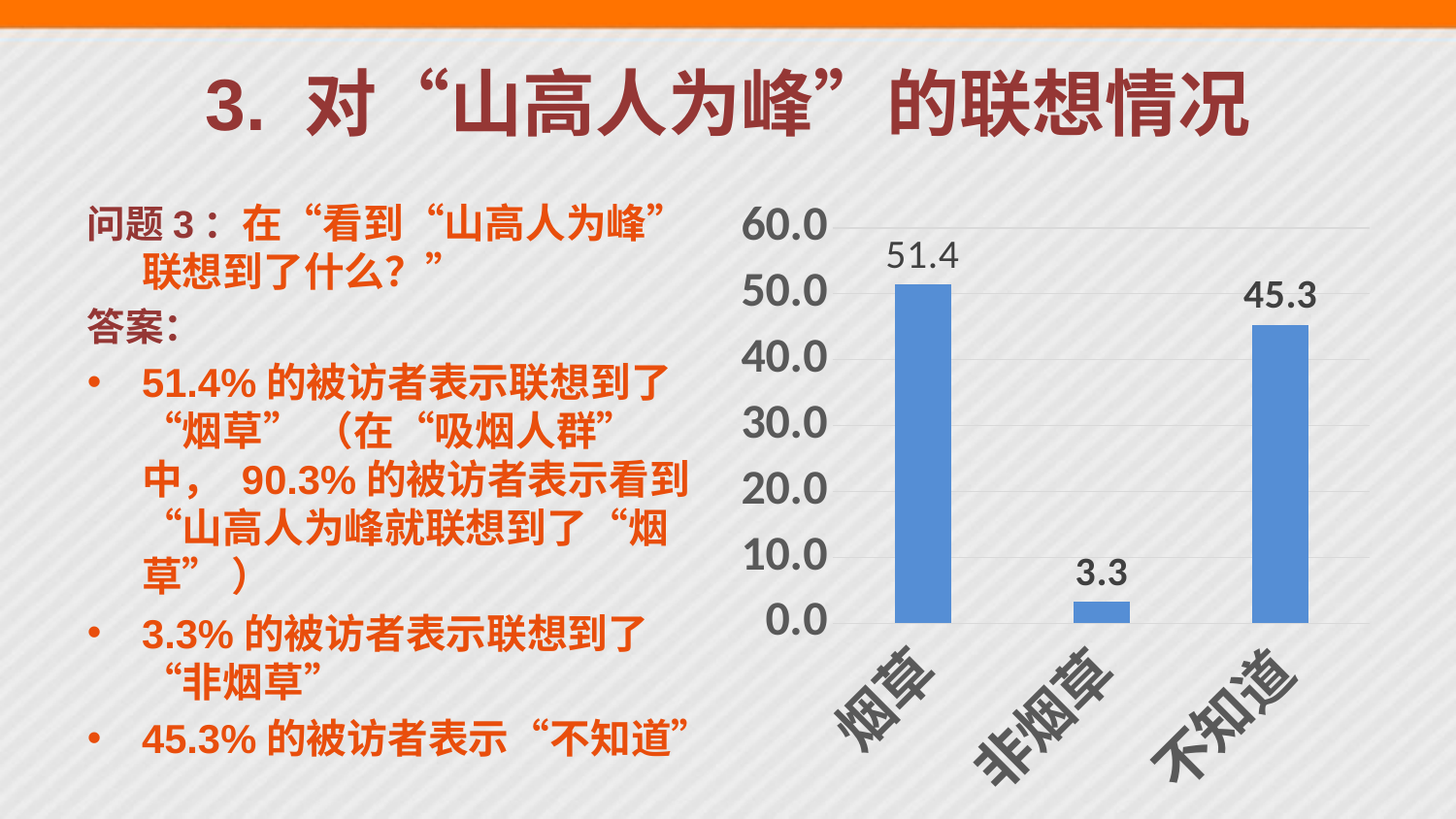

# 3. 对“山高人为峰”的联想情况
问题3：在“看到“山高人为峰”联想到了什么？”
答案：
51.4%的被访者表示联想到了“烟草” （在“吸烟人群”中， 90.3%的被访者表示看到“山高人为峰就联想到了“烟草” ）
3.3%的被访者表示联想到了“非烟草”
45.3%的被访者表示“不知道”

### Chart

| Category |  |
|---|---|
| 烟草 | 51.40032948929141 |
| 非烟草 | 3.2948929159802307 |
| 不知道 | 45.304777594728144 |